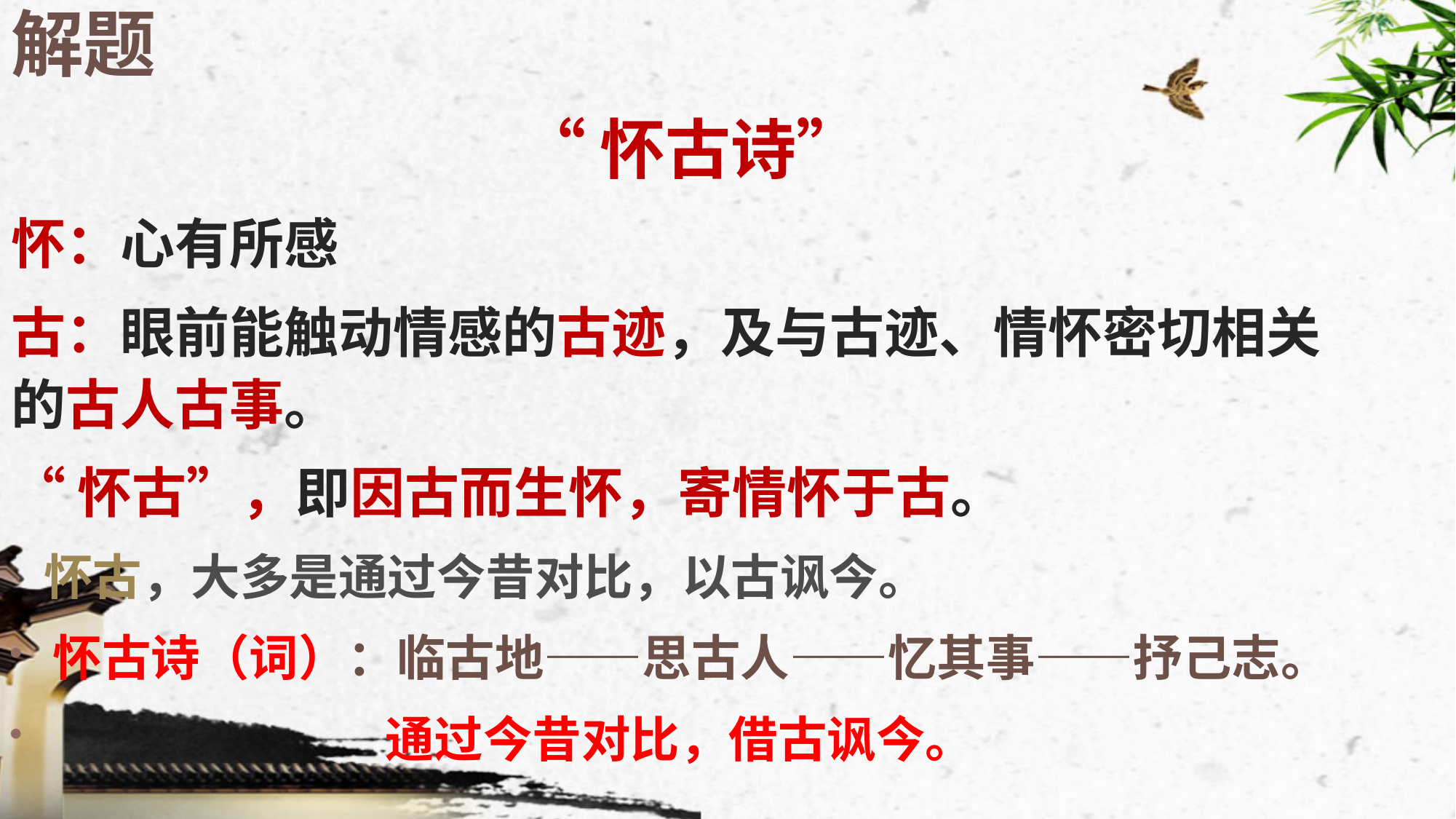

# 解题
“怀古诗”
怀：心有所感
古：眼前能触动情感的古迹，及与古迹、情怀密切相关的古人古事。
“怀古”，即因古而生怀，寄情怀于古。
  怀古，大多是通过今昔对比，以古讽今。
怀古诗（词）：临古地——思古人——忆其事——抒己志。
                             通过今昔对比，借古讽今。